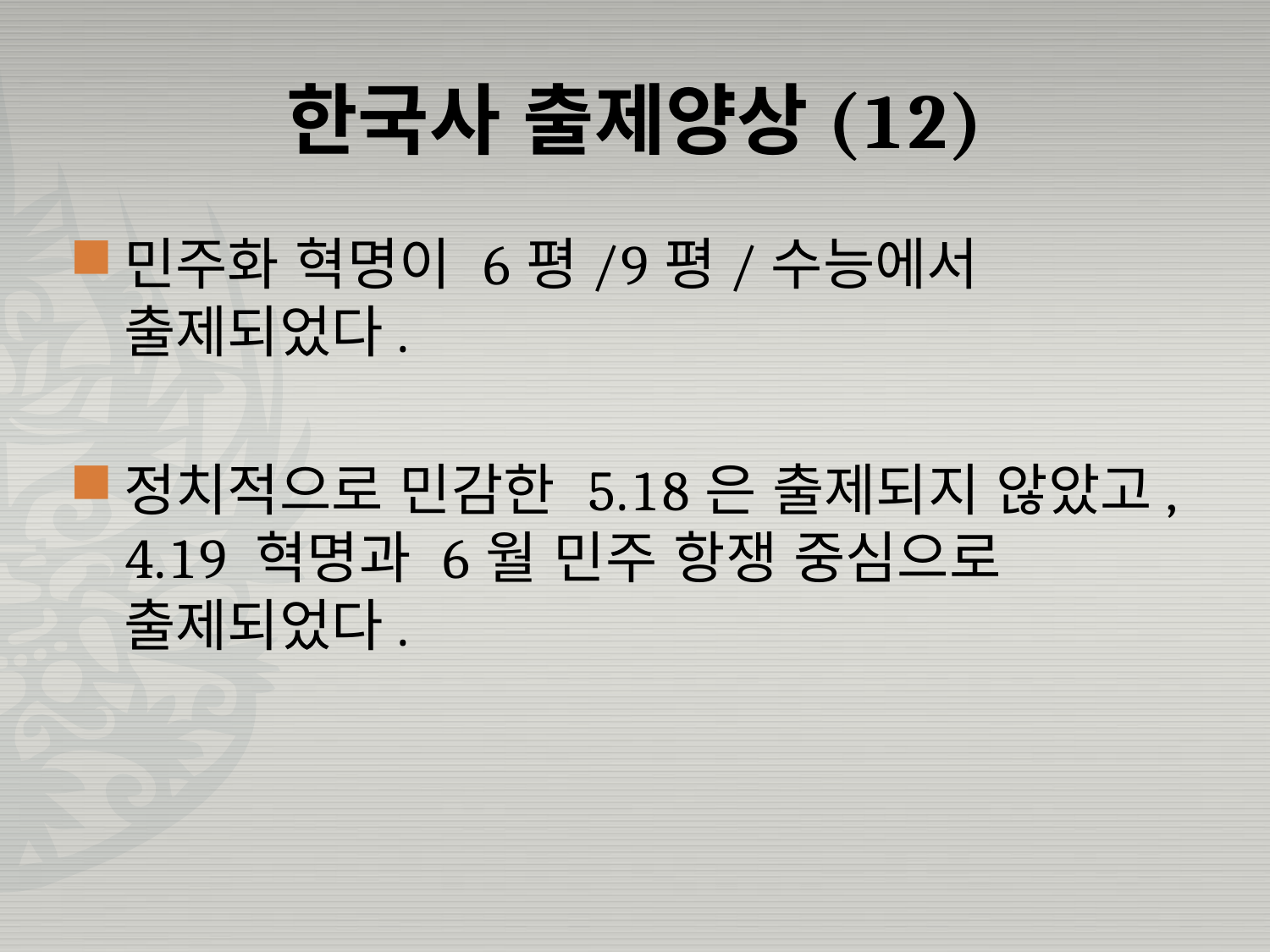

# 한국사 출제양상(12)
민주화 혁명이 6평/9평/수능에서 출제되었다.

정치적으로 민감한 5.18은 출제되지 않았고, 4.19 혁명과 6월 민주 항쟁 중심으로 출제되었다.